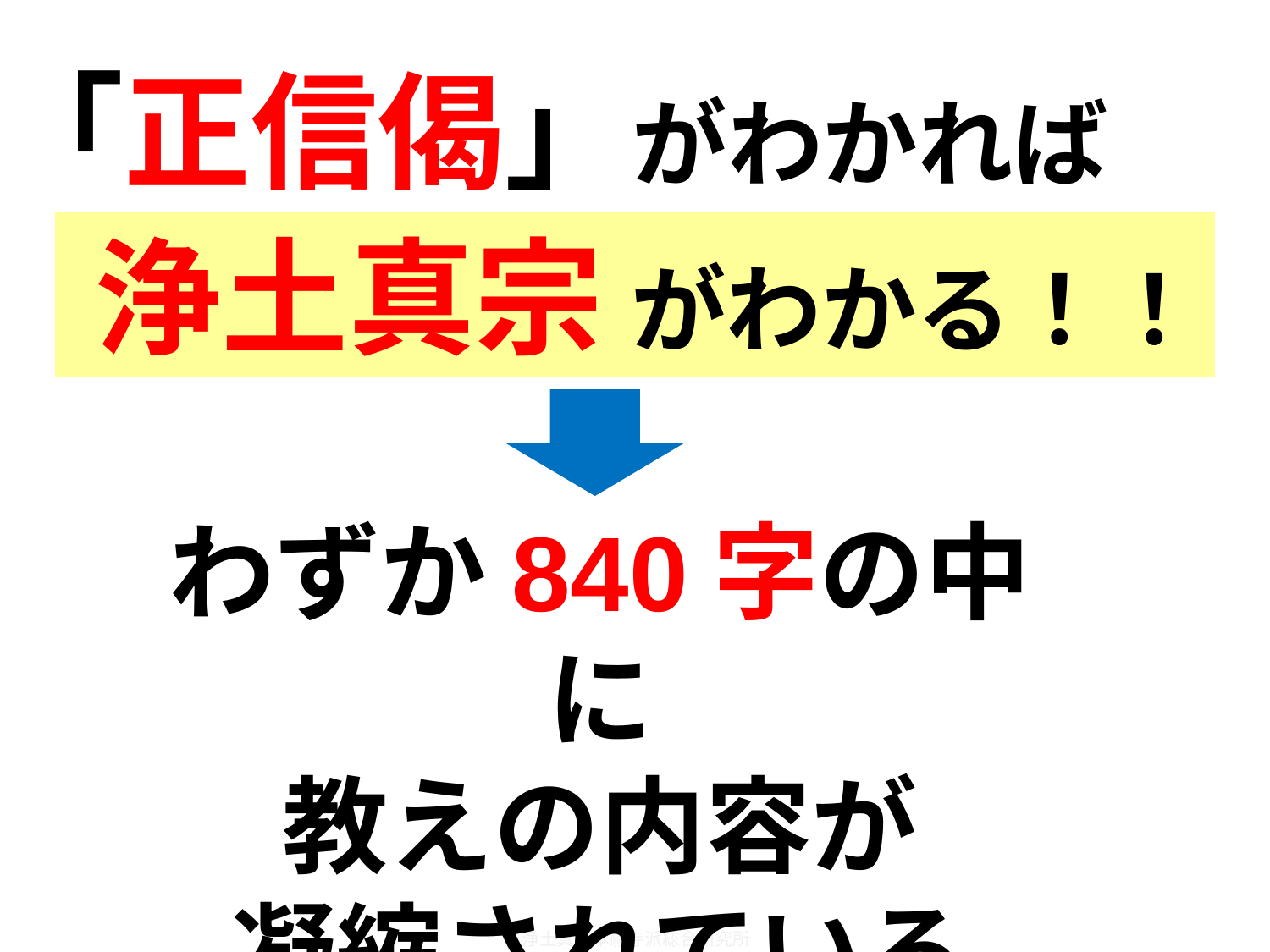

「正信偈」がわかれば
浄土真宗 がわかる！！

わずか840字の中に
教えの内容が
凝縮されている